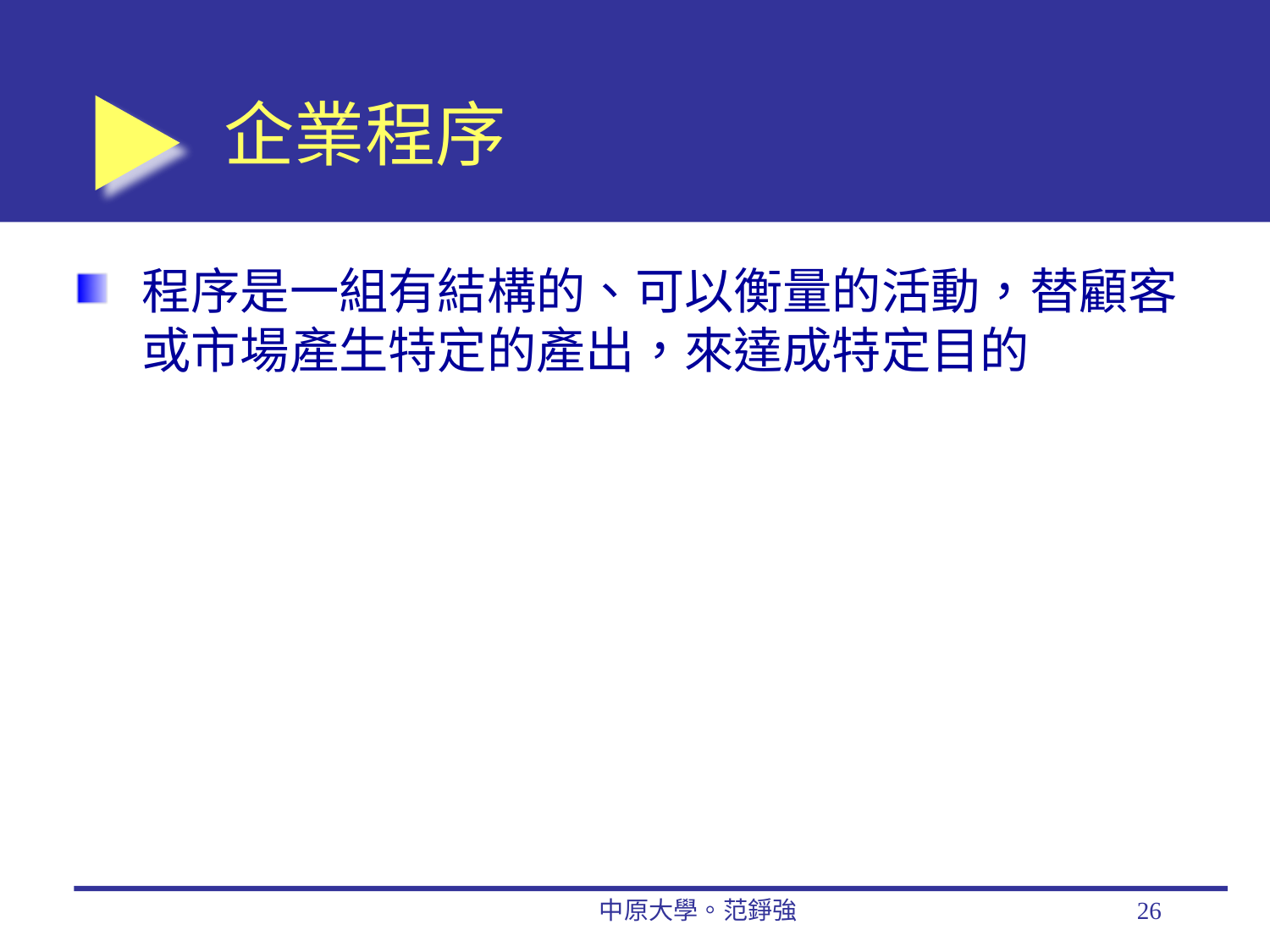

# 企業程序
程序是一組有結構的、可以衡量的活動，替顧客或市場產生特定的產出，來達成特定目的
中原大學。范錚強
26